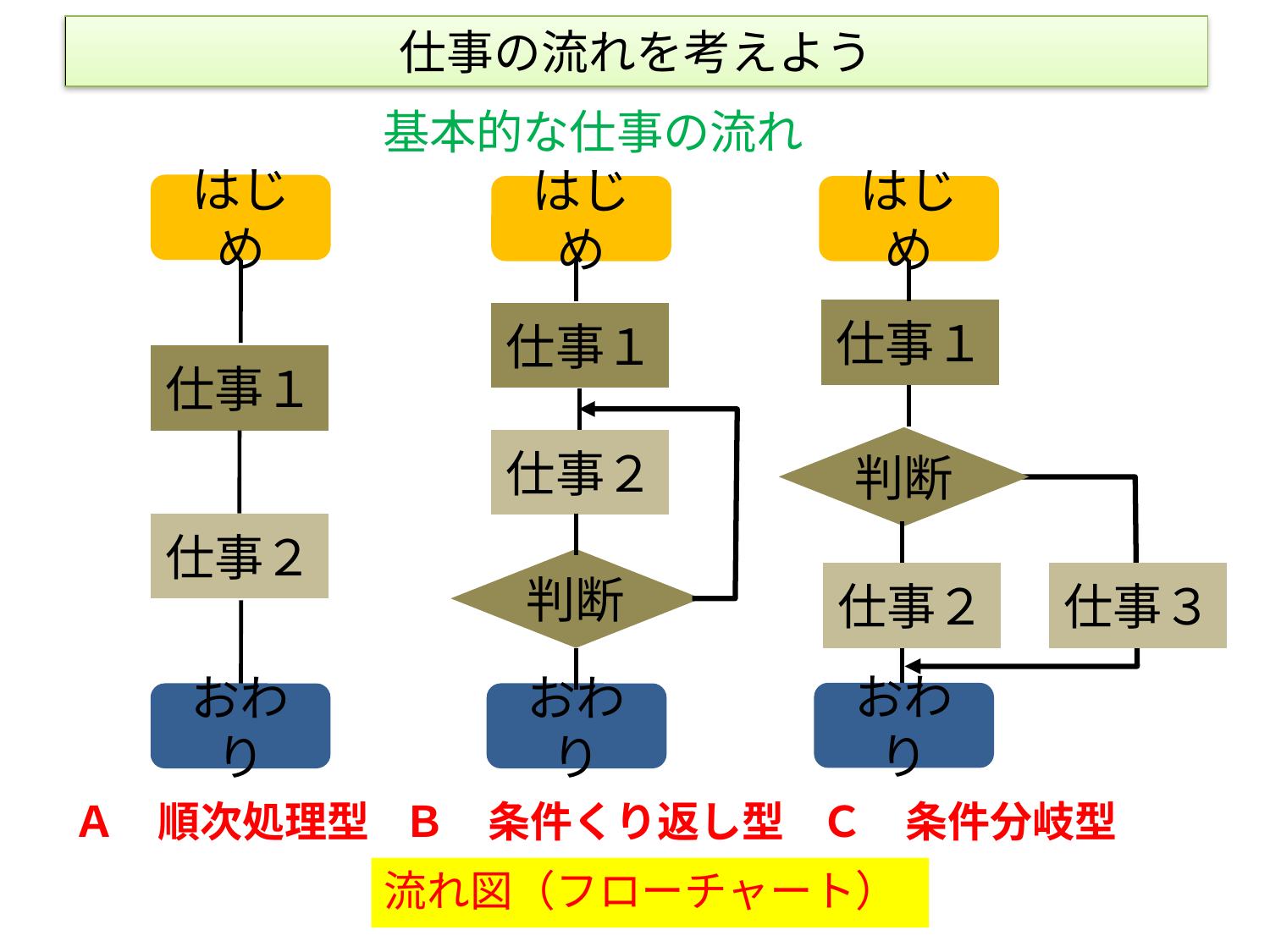

# 仕事の流れを考えよう
基本的な仕事の流れ
はじめ
はじめ
はじめ
仕事１
仕事１
仕事１

判断
仕事２

仕事２
判断
仕事２
仕事３
おわり
おわり
おわり
Ａ　順次処理型
Ｂ　条件くり返し型
Ｃ　条件分岐型
流れ図（フローチャート）